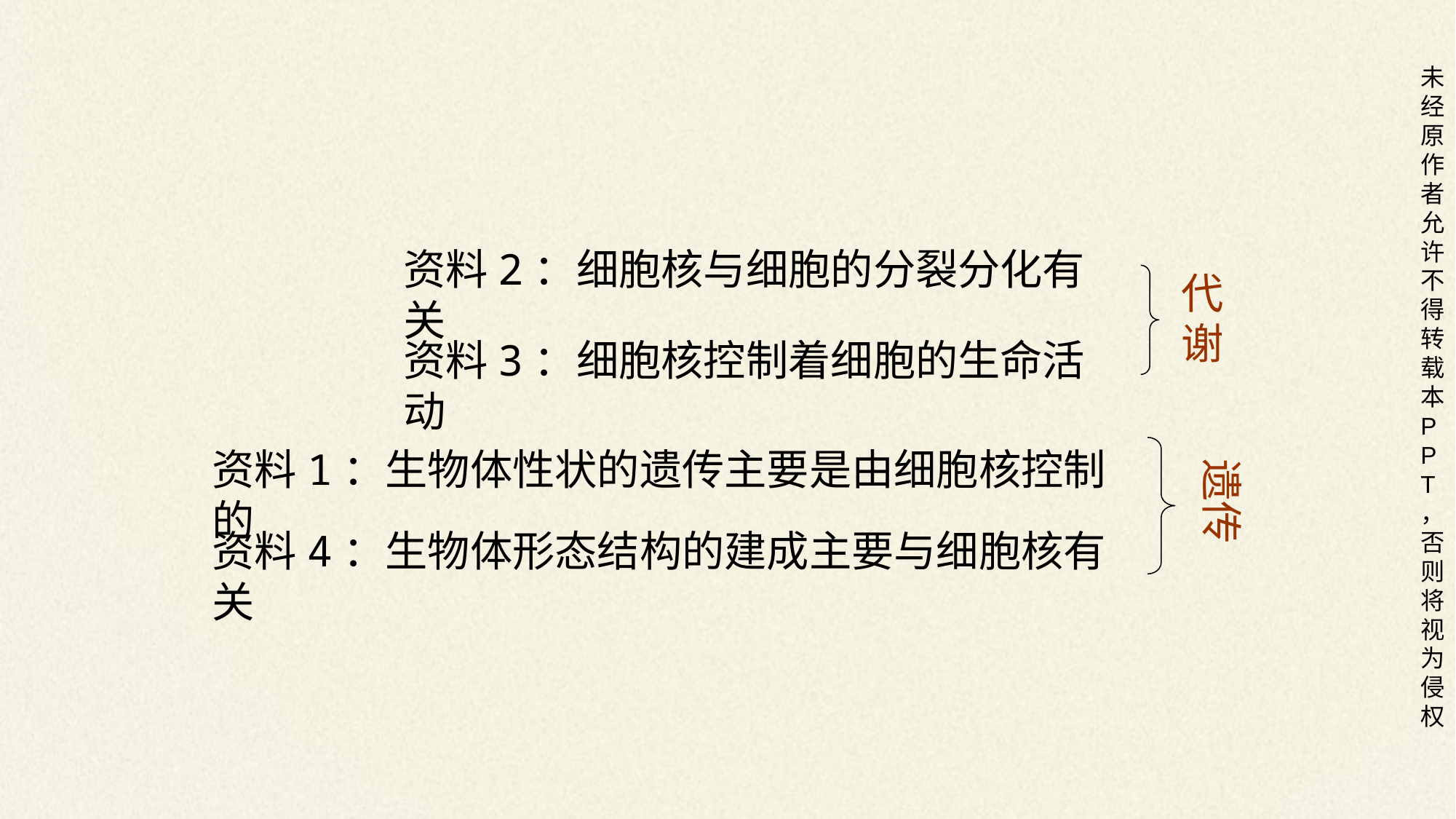

资料2：细胞核与细胞的分裂分化有关
代谢

资料3：细胞核控制着细胞的生命活动
资料1：生物体性状的遗传主要是由细胞核控制的

遗传
资料4：生物体形态结构的建成主要与细胞核有关